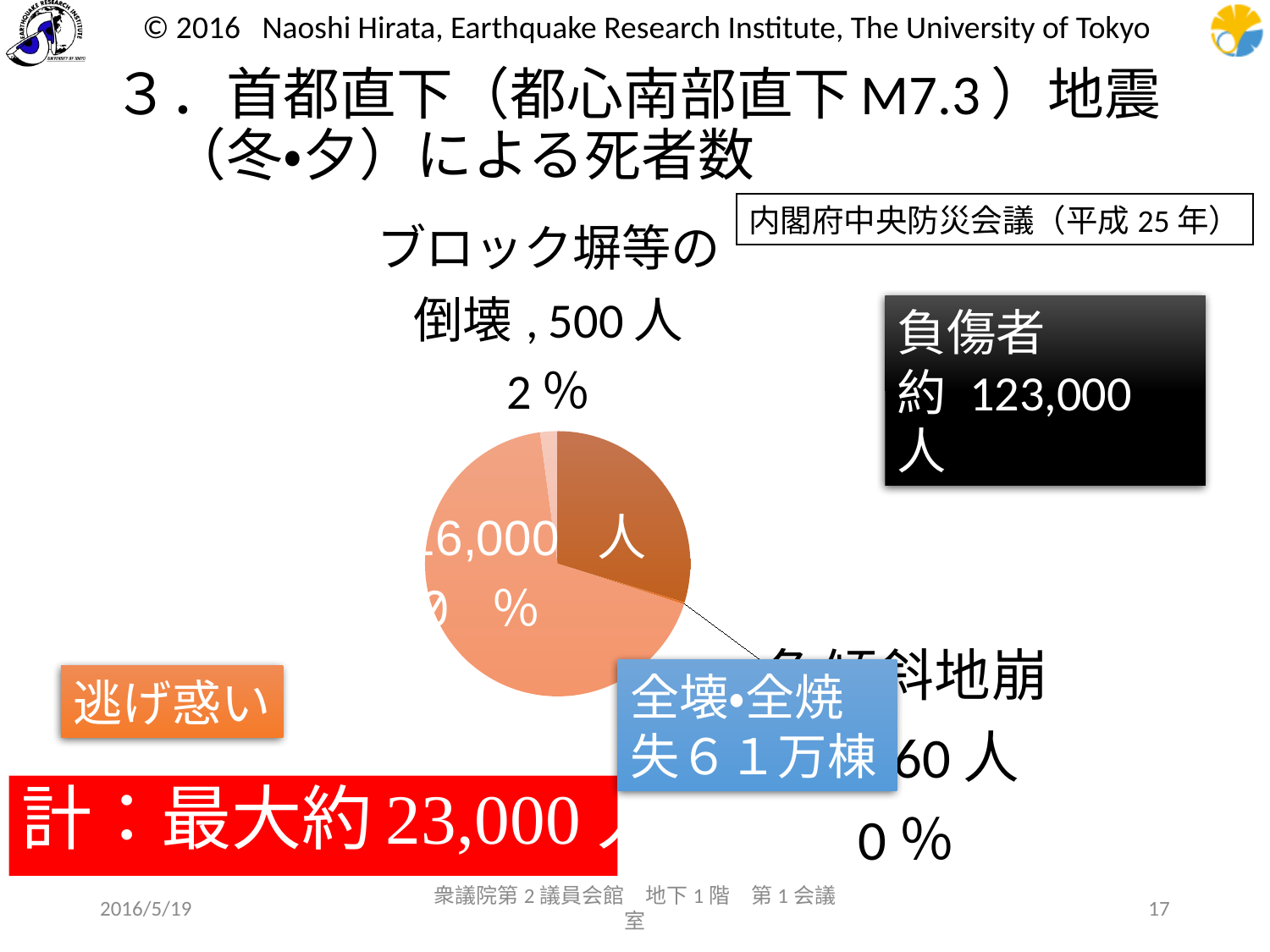

# ３．首都直下（都心南部直下M7.3）地震　（冬・夕）による死者数
内閣府中央防災会議（平成25年）

### Chart

| Category | 列2 |
|---|---|
| 建物倒壊等 | 7000.0 |
| 急斜面 | 60.0 |
| 火災 | 16000.0 |
| ブロック塀等の倒壊 | 500.0 |
負傷者
約 123,000 人
全壊・全焼失６１万棟
逃げ惑い
2016/5/19
衆議院第2議員会館　地下1階　第1会議室
17